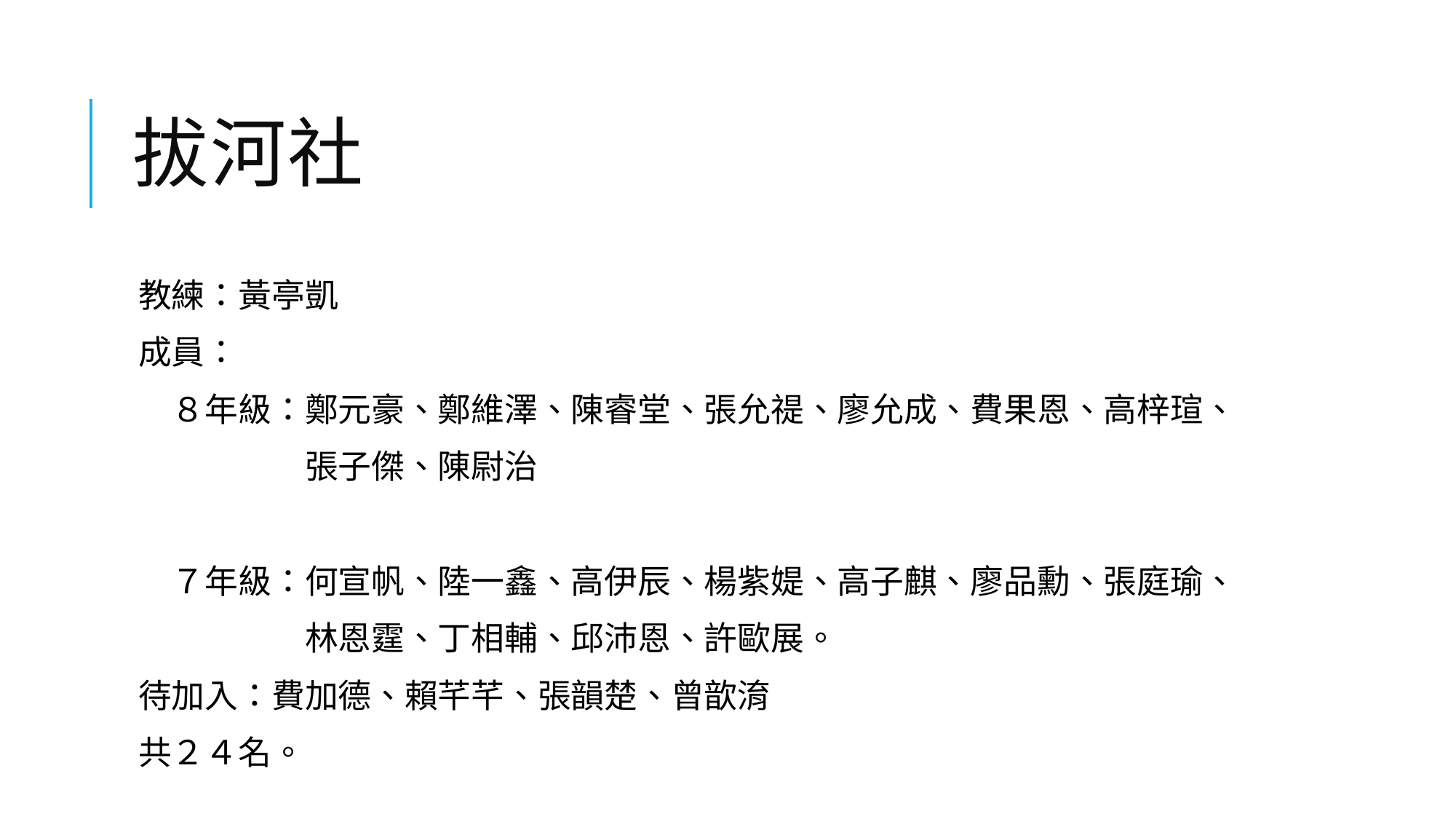

# 拔河社
教練：黃亭凱
成員：
　８年級：鄭元豪、鄭維澤、陳睿堂、張允禔、廖允成、費果恩、高梓瑄、
　　　　　張子傑、陳尉治

　７年級：何宣帆、陸一鑫、高伊辰、楊紫媞、高子麒、廖品勳、張庭瑜、
　　　　　林恩霆、丁相輔、邱沛恩、許歐展。
待加入：費加德、賴芊芊、張韻楚、曾歆淯
共２４名。